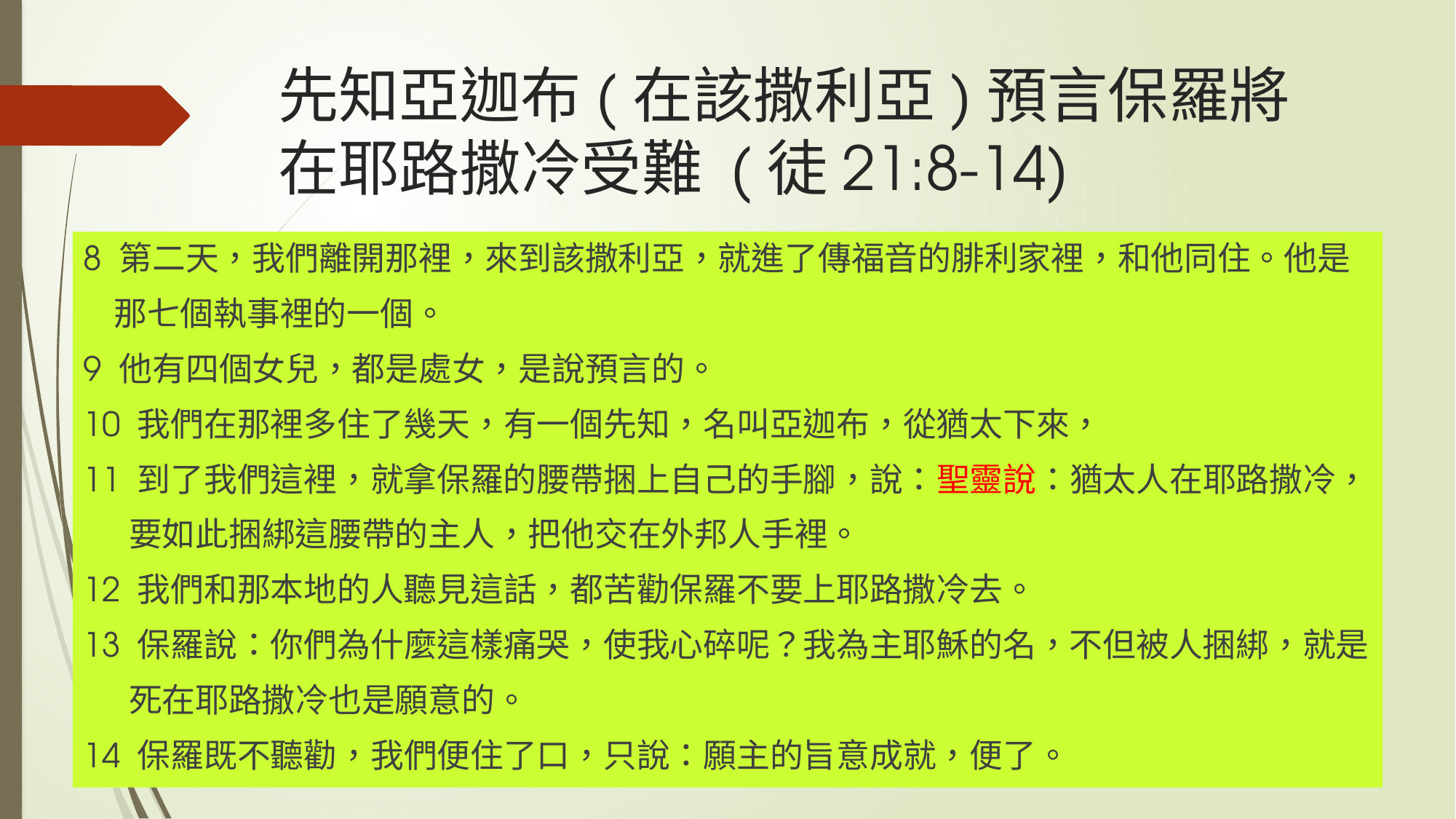

# 先知亞迦布(在該撒利亞)預言保羅將在耶路撒冷受難 (徒21:8-14)
8 第二天，我們離開那裡，來到該撒利亞，就進了傳福音的腓利家裡，和他同住。他是
   那七個執事裡的一個。
9 他有四個女兒，都是處女，是說預言的。
10 我們在那裡多住了幾天，有一個先知，名叫亞迦布，從猶太下來，
11 到了我們這裡，就拿保羅的腰帶捆上自己的手腳，說：聖靈說：猶太人在耶路撒冷，
     要如此捆綁這腰帶的主人，把他交在外邦人手裡。
12 我們和那本地的人聽見這話，都苦勸保羅不要上耶路撒冷去。
13 保羅說：你們為什麼這樣痛哭，使我心碎呢？我為主耶穌的名，不但被人捆綁，就是
     死在耶路撒冷也是願意的。
14 保羅既不聽勸，我們便住了口，只說：願主的旨意成就，便了。